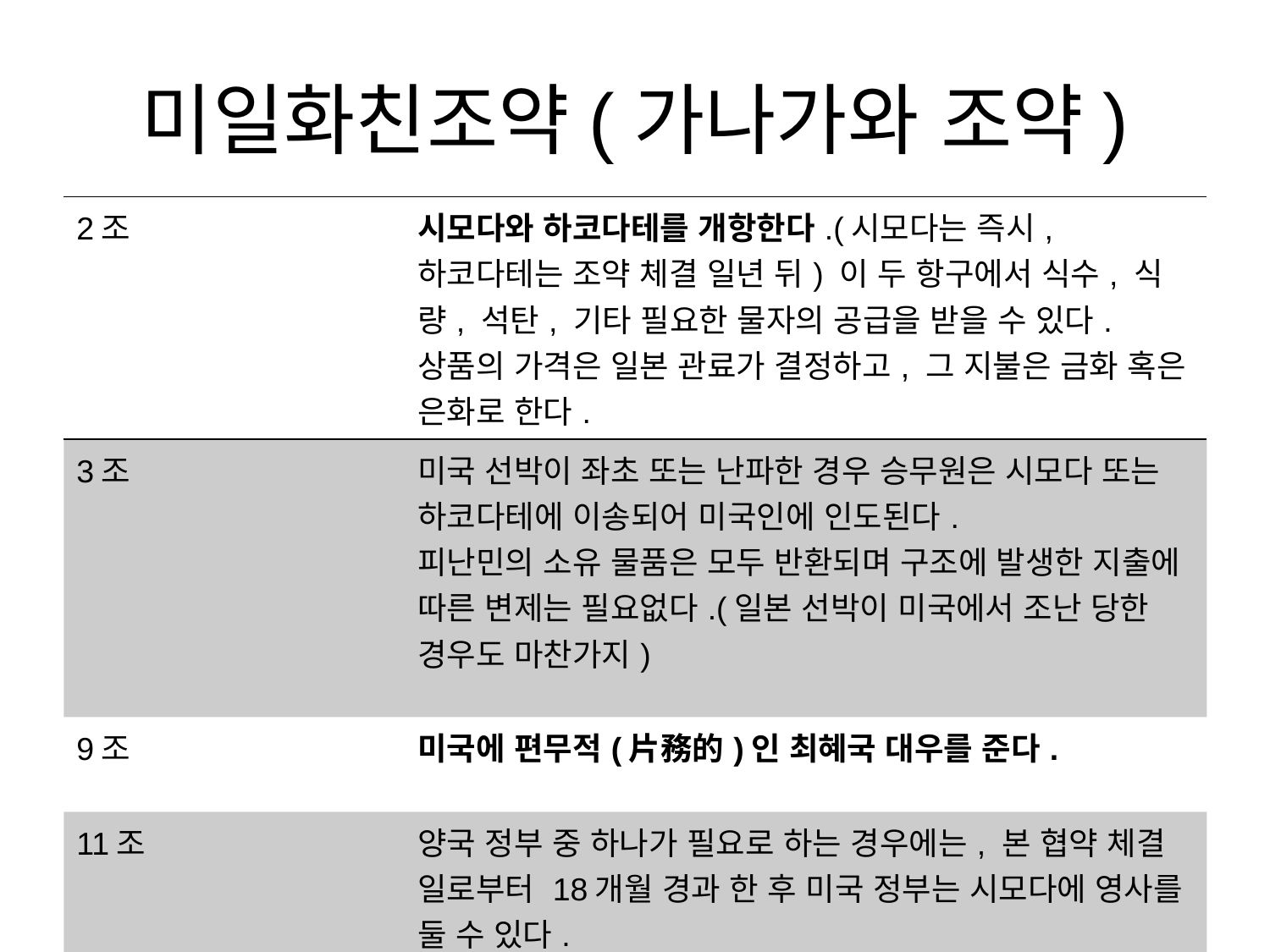

# 미일화친조약(가나가와 조약)
| 2조 | 시모다와 하코다테를 개항한다.(시모다는 즉시, 하코다테는 조약 체결 일년 뒤) 이 두 항구에서 식수, 식량, 석탄, 기타 필요한 물자의 공급을 받을 수 있다. 상품의 가격은 일본 관료가 결정하고, 그 지불은 금화 혹은 은화로 한다. |
| --- | --- |
| 3조 | 미국 선박이 좌초 또는 난파한 경우 승무원은 시모다 또는 하코다테에 이송되어 미국인에 인도된다. 피난민의 소유 물품은 모두 반환되며 구조에 발생한 지출에 따른 변제는 필요없다.(일본 선박이 미국에서 조난 당한 경우도 마찬가지) |
| 9조 | 미국에 편무적(片務的)인 최혜국 대우를 준다. |
| 11조 | 양국 정부 중 하나가 필요로 하는 경우에는, 본 협약 체결 일로부터 18개월 경과 한 후 미국 정부는 시모다에 영사를 둘 수 있다. |